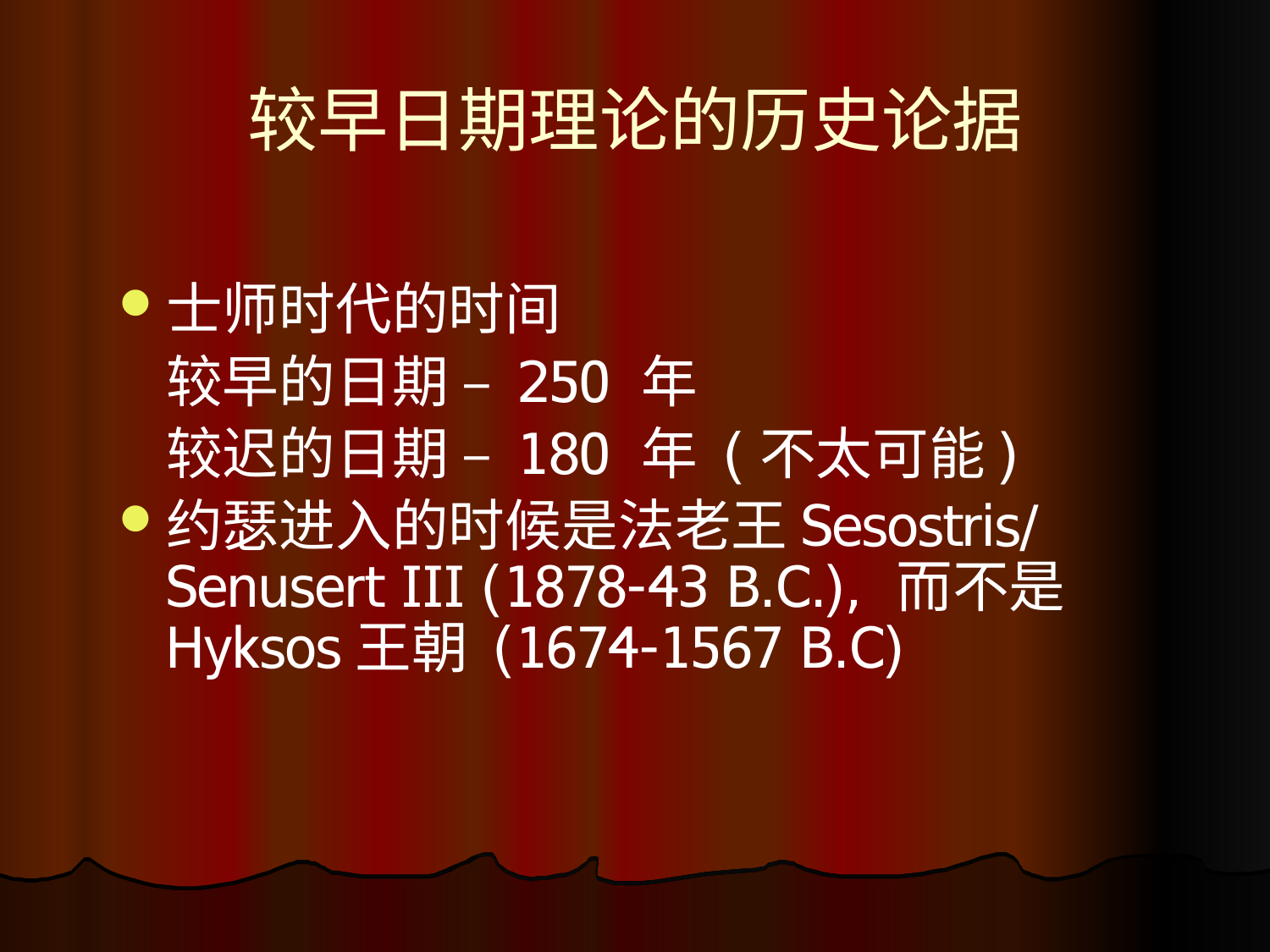

# 较早日期理论的历史论据
士师时代的时间
	较早的日期 – 250 年
	较迟的日期 – 180 年 (不太可能)
约瑟进入的时候是法老王Sesostris/Senusert III (1878-43 B.C.), 而不是Hyksos王朝 (1674-1567 B.C)